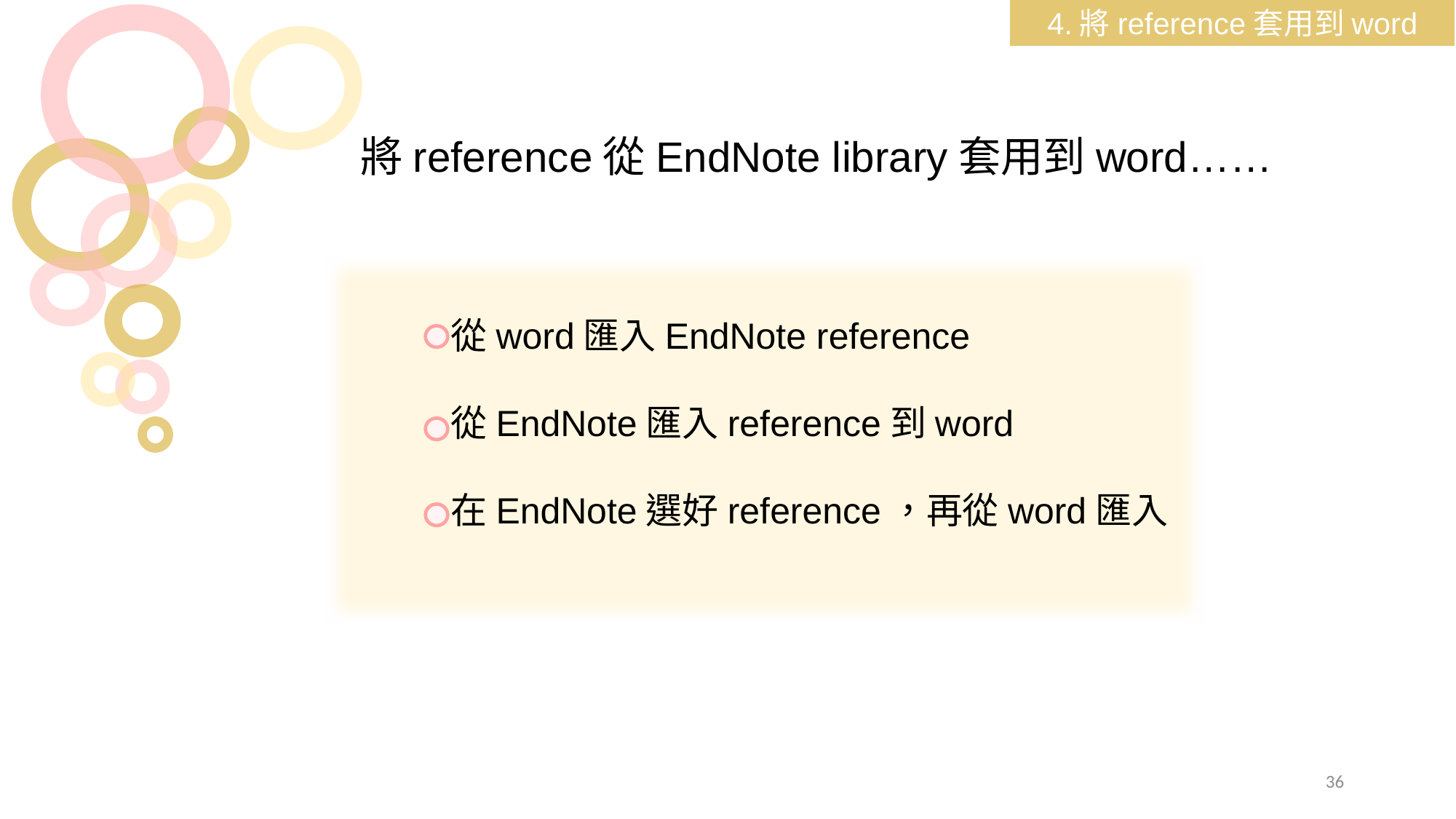

4.將reference套用到word
將reference從EndNote library套用到word……

             從word匯入EndNote reference

             從EndNote匯入reference到word

             在EndNote選好reference，再從word匯入

36